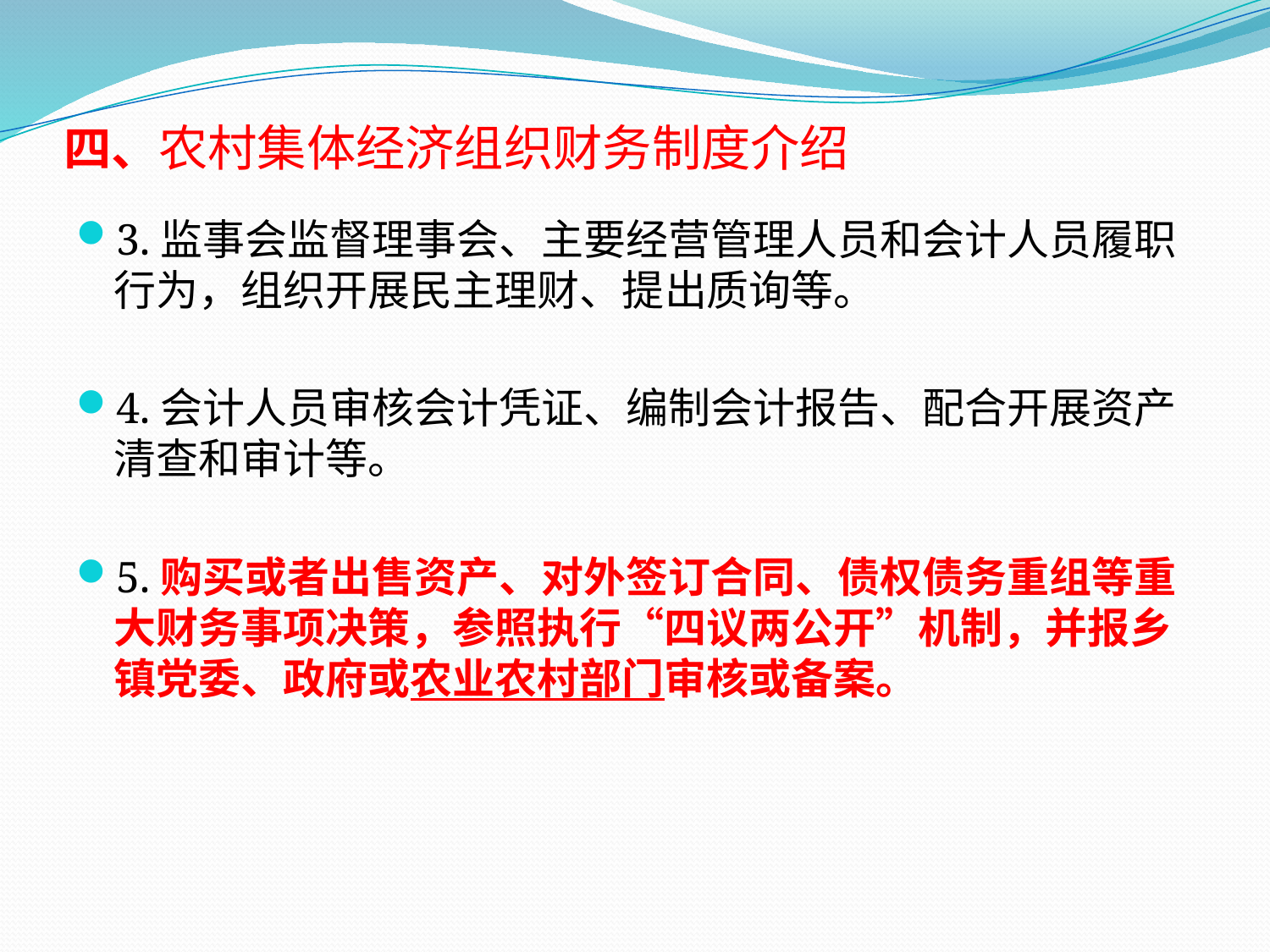

# 四、农村集体经济组织财务制度介绍
3.监事会监督理事会、主要经营管理人员和会计人员履职行为，组织开展民主理财、提出质询等。

4.会计人员审核会计凭证、编制会计报告、配合开展资产清查和审计等。

5.购买或者出售资产、对外签订合同、债权债务重组等重大财务事项决策，参照执行“四议两公开”机制，并报乡镇党委、政府或农业农村部门审核或备案。